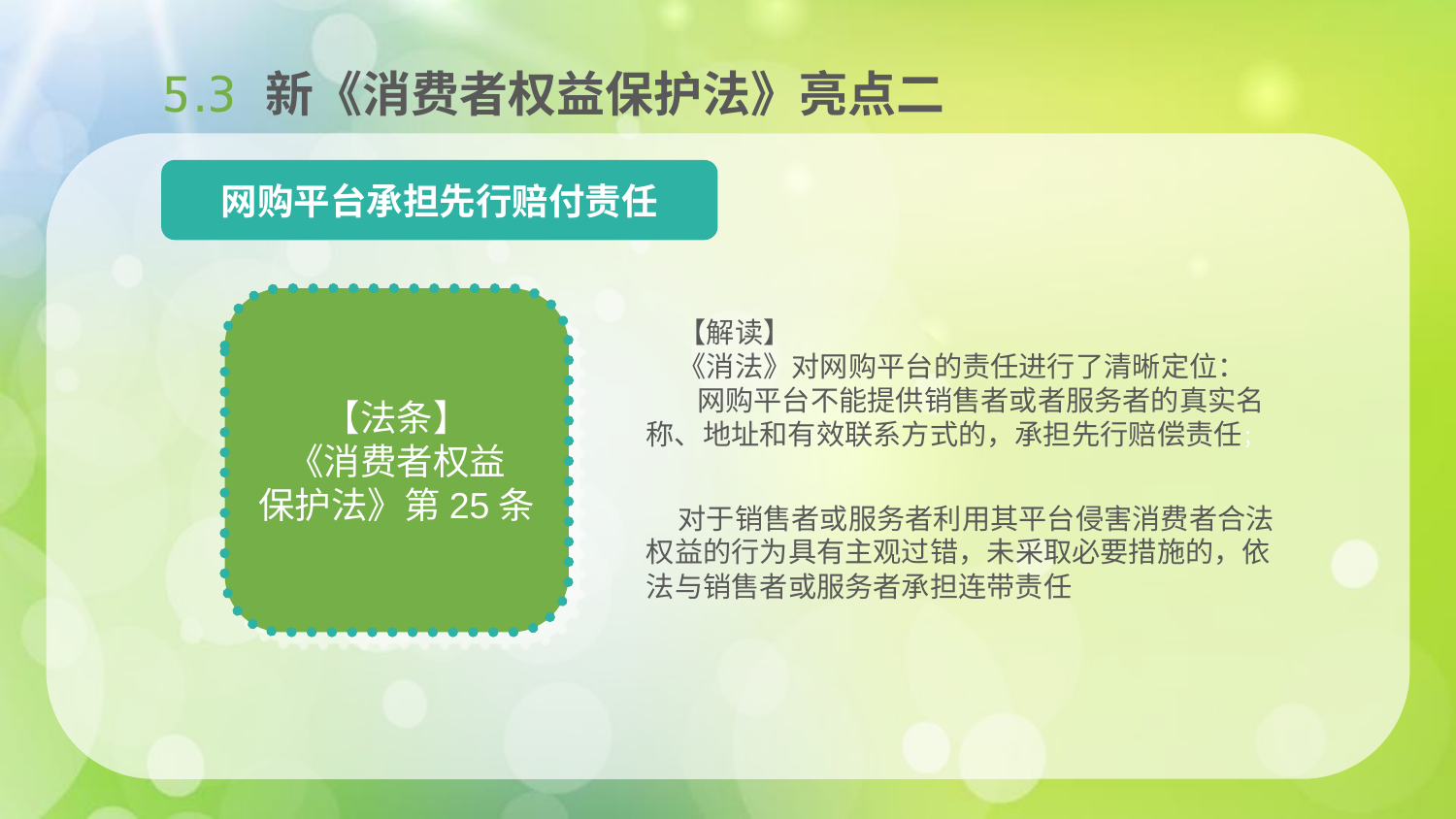

5.3 新《消费者权益保护法》亮点二
网购平台承担先行赔付责任
【法条】
《消费者权益
保护法》第25条
    【解读】
    《消法》对网购平台的责任进行了清晰定位：
       网购平台不能提供销售者或者服务者的真实名称、地址和有效联系方式的，承担先行赔偿责任；

    对于销售者或服务者利用其平台侵害消费者合法权益的行为具有主观过错，未采取必要措施的，依法与销售者或服务者承担连带责任